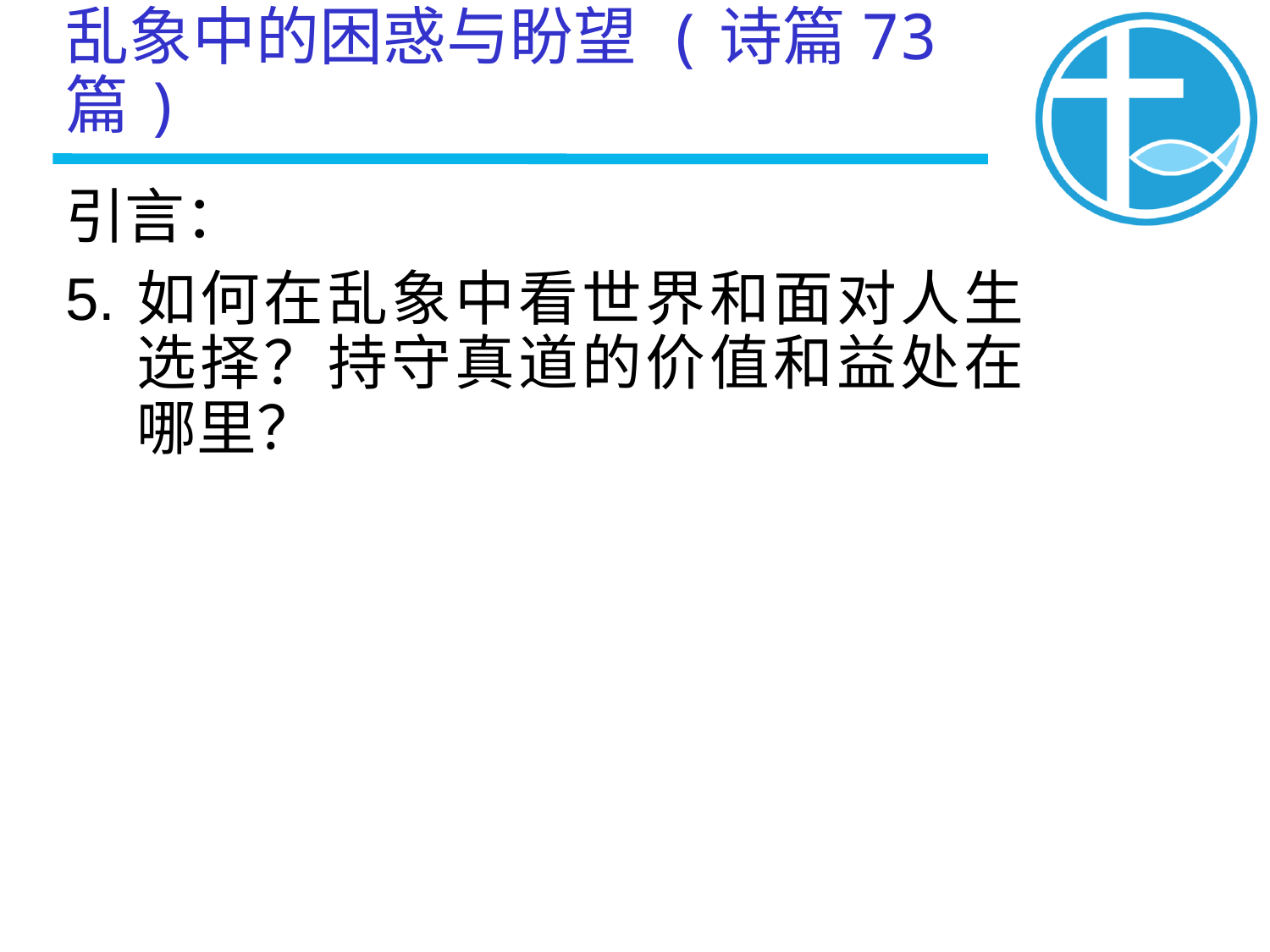

乱象中的困惑与盼望 (诗篇73篇)
引言：
如何在乱象中看世界和面对人生选择？持守真道的价值和益处在哪里？